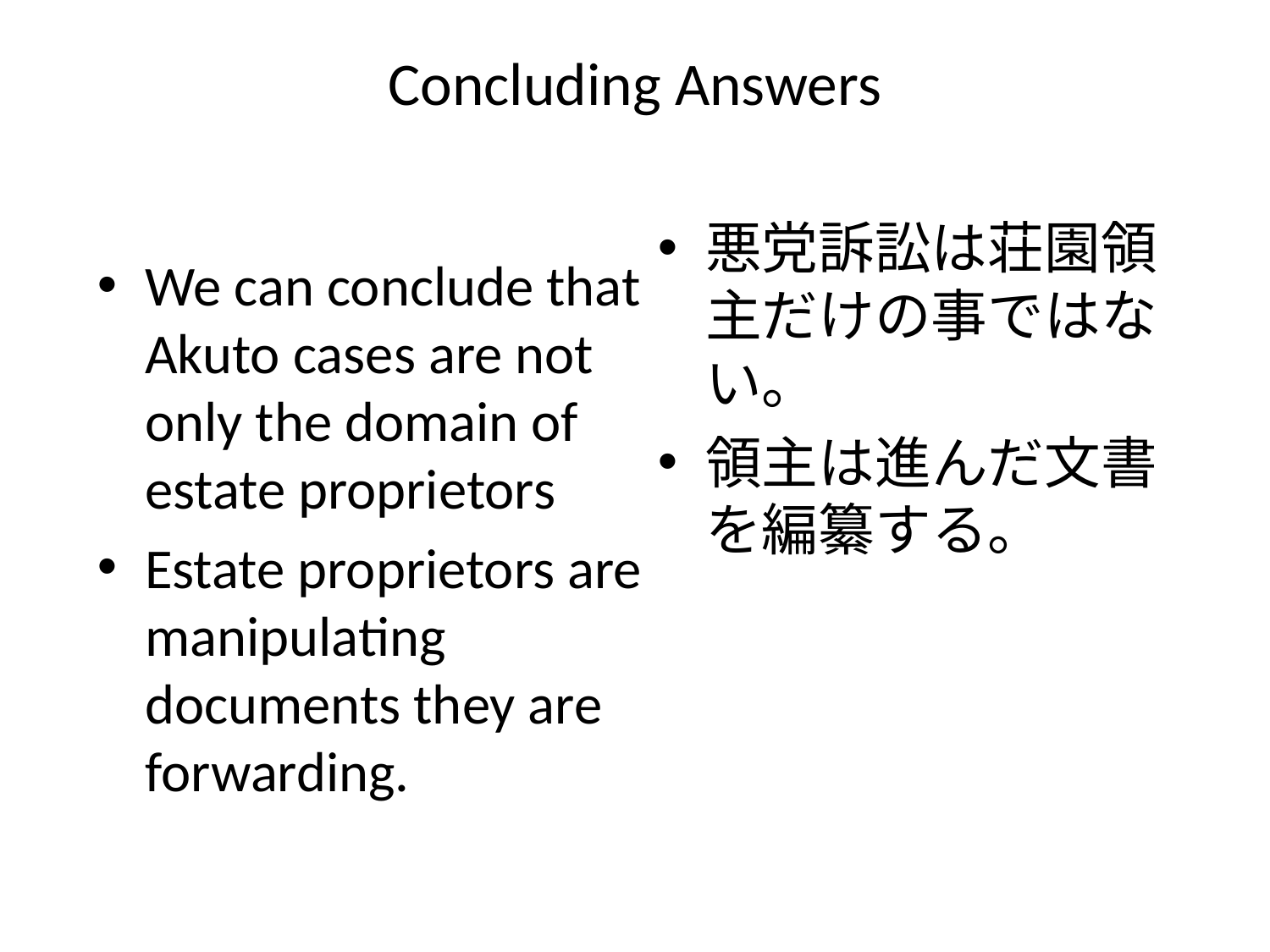

# Concluding Answers
悪党訴訟は荘園領主だけの事ではない。
領主は進んだ文書を編纂する。
We can conclude that Akuto cases are not only the domain of estate proprietors
Estate proprietors are manipulating documents they are forwarding.